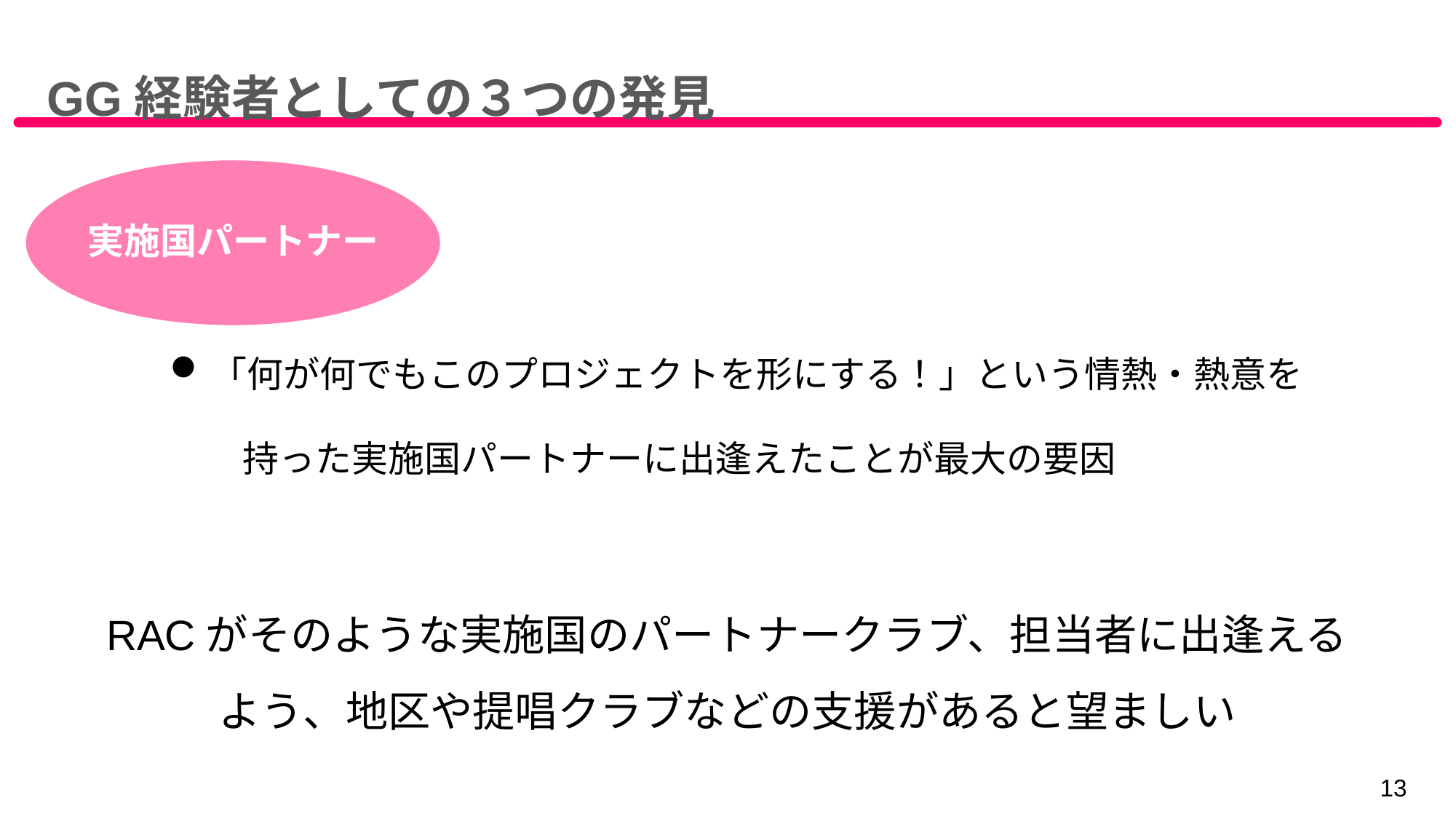

GG経験者としての３つの発見
実施国パートナー
|  | 「何が何でもこのプロジェクトを形にする！」という情熱・熱意を |
| --- | --- |
|  | 持った実施国パートナーに出逢えたことが最大の要因 |
|  |  |
|  |  |
|  |  |
RACがそのような実施国のパートナークラブ、担当者に出逢える
よう、地区や提唱クラブなどの支援があると望ましい
13